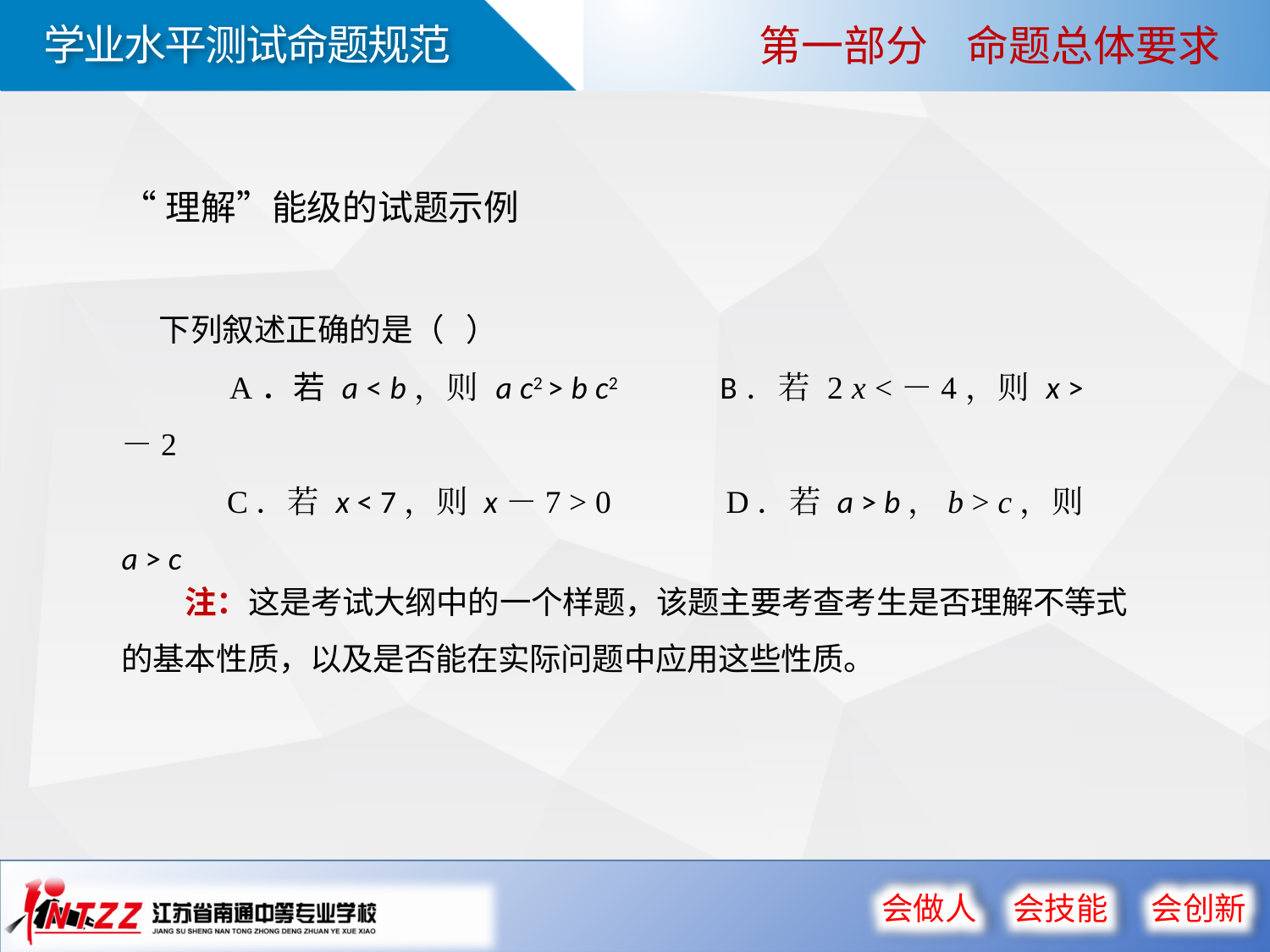

第一部分    命题总体要求
“理解”能级的试题示例
下列叙述正确的是（   ）
      A．若 a < b，则 a c2 > b c2             B．若 2 x <－4，则 x > －2
      C．若 x < 7，则 x－7 > 0              D．若 a > b，b > c，则 a > c
注：这是考试大纲中的一个样题，该题主要考查考生是否理解不等式的基本性质，以及是否能在实际问题中应用这些性质。